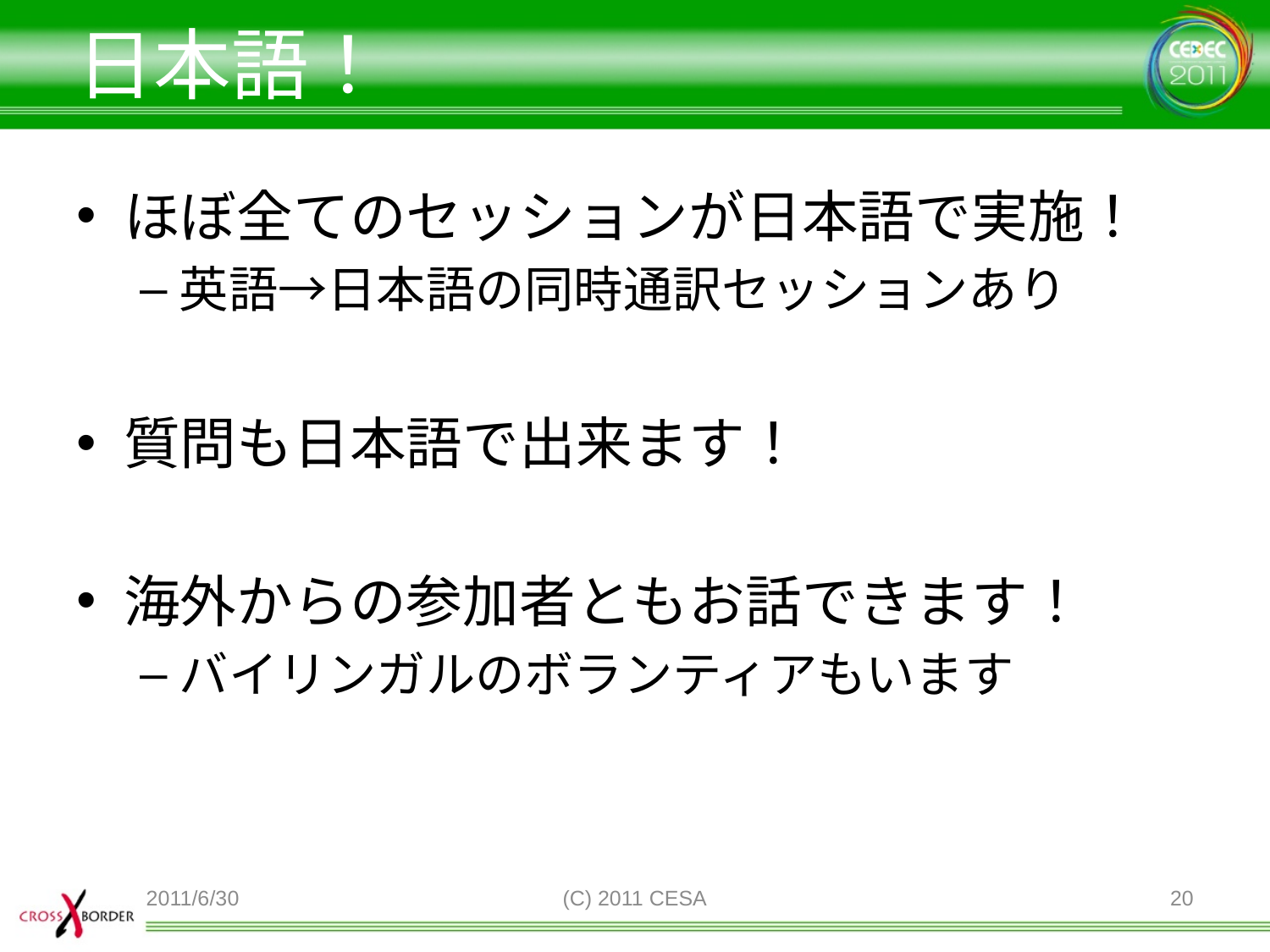

# 日本語！
ほぼ全てのセッションが日本語で実施！
英語→日本語の同時通訳セッションあり

質問も日本語で出来ます！

海外からの参加者ともお話できます！
バイリンガルのボランティアもいます
2011/6/30
(C) 2011 CESA
20